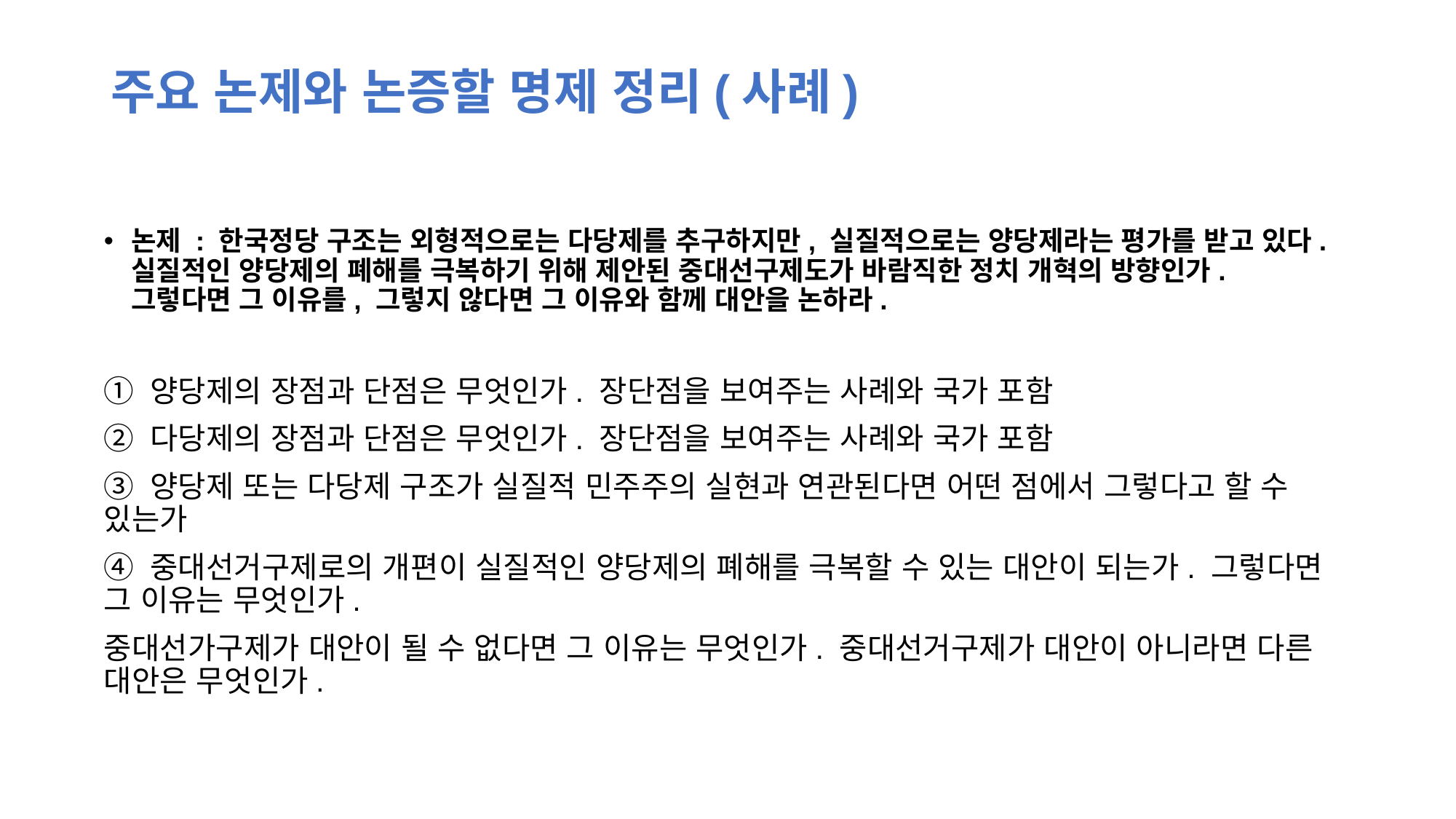

# 주요 논제와 논증할 명제 정리(사례)
논제 : 한국정당 구조는 외형적으로는 다당제를 추구하지만, 실질적으로는 양당제라는 평가를 받고 있다. 실질적인 양당제의 폐해를 극복하기 위해 제안된 중대선구제도가 바람직한 정치 개혁의 방향인가. 그렇다면 그 이유를, 그렇지 않다면 그 이유와 함께 대안을 논하라.

① 양당제의 장점과 단점은 무엇인가. 장단점을 보여주는 사례와 국가 포함
② 다당제의 장점과 단점은 무엇인가. 장단점을 보여주는 사례와 국가 포함
③ 양당제 또는 다당제 구조가 실질적 민주주의 실현과 연관된다면 어떤 점에서 그렇다고 할 수 있는가
④ 중대선거구제로의 개편이 실질적인 양당제의 폐해를 극복할 수 있는 대안이 되는가. 그렇다면 그 이유는 무엇인가.
중대선가구제가 대안이 될 수 없다면 그 이유는 무엇인가. 중대선거구제가 대안이 아니라면 다른 대안은 무엇인가.